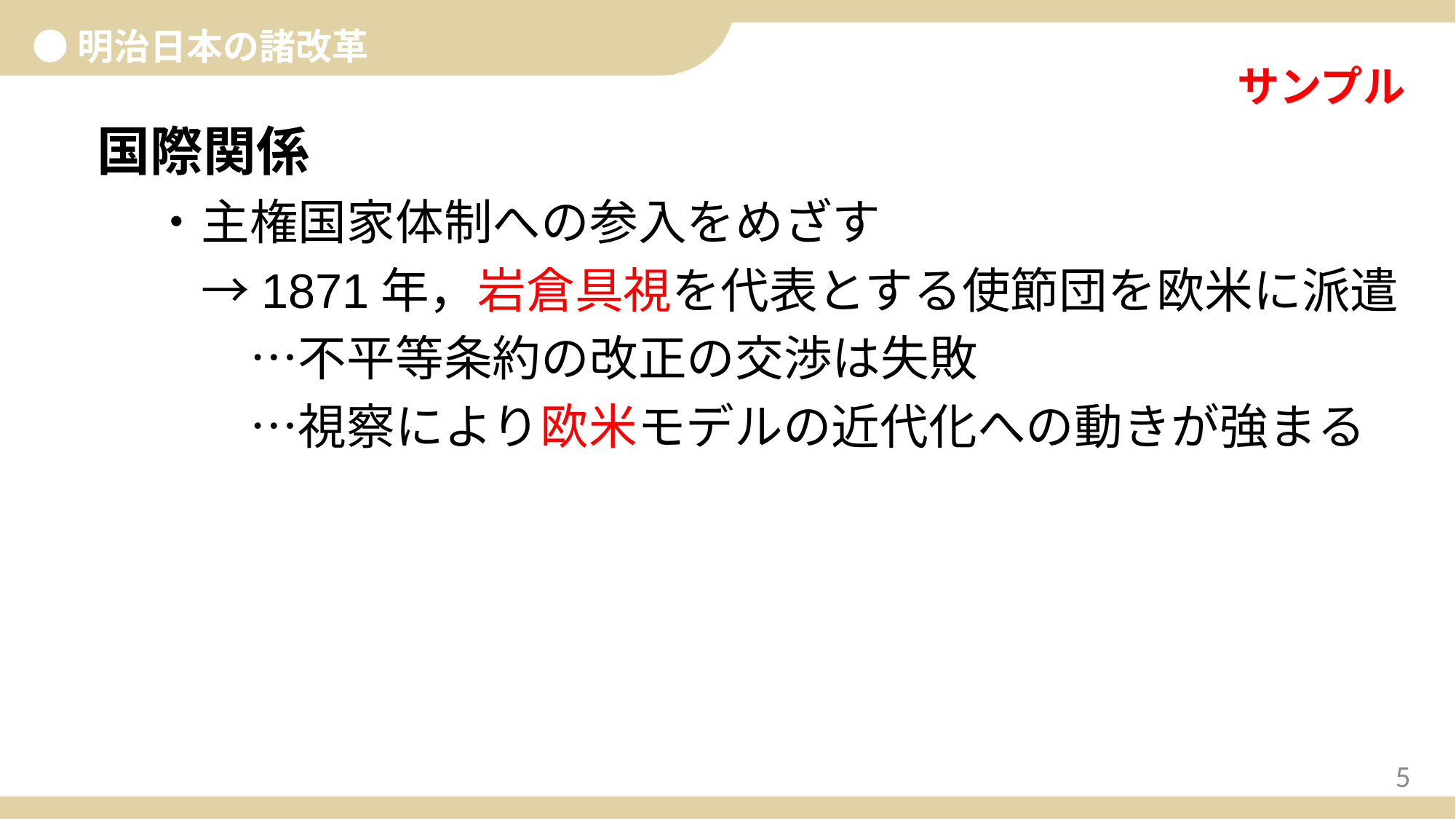

●明治日本の諸改革
国際関係
・主権国家体制への参入をめざす
　→1871年，岩倉具視を代表とする使節団を欧米に派遣
　　…不平等条約の改正の交渉は失敗
　　…視察により欧米モデルの近代化への動きが強まる